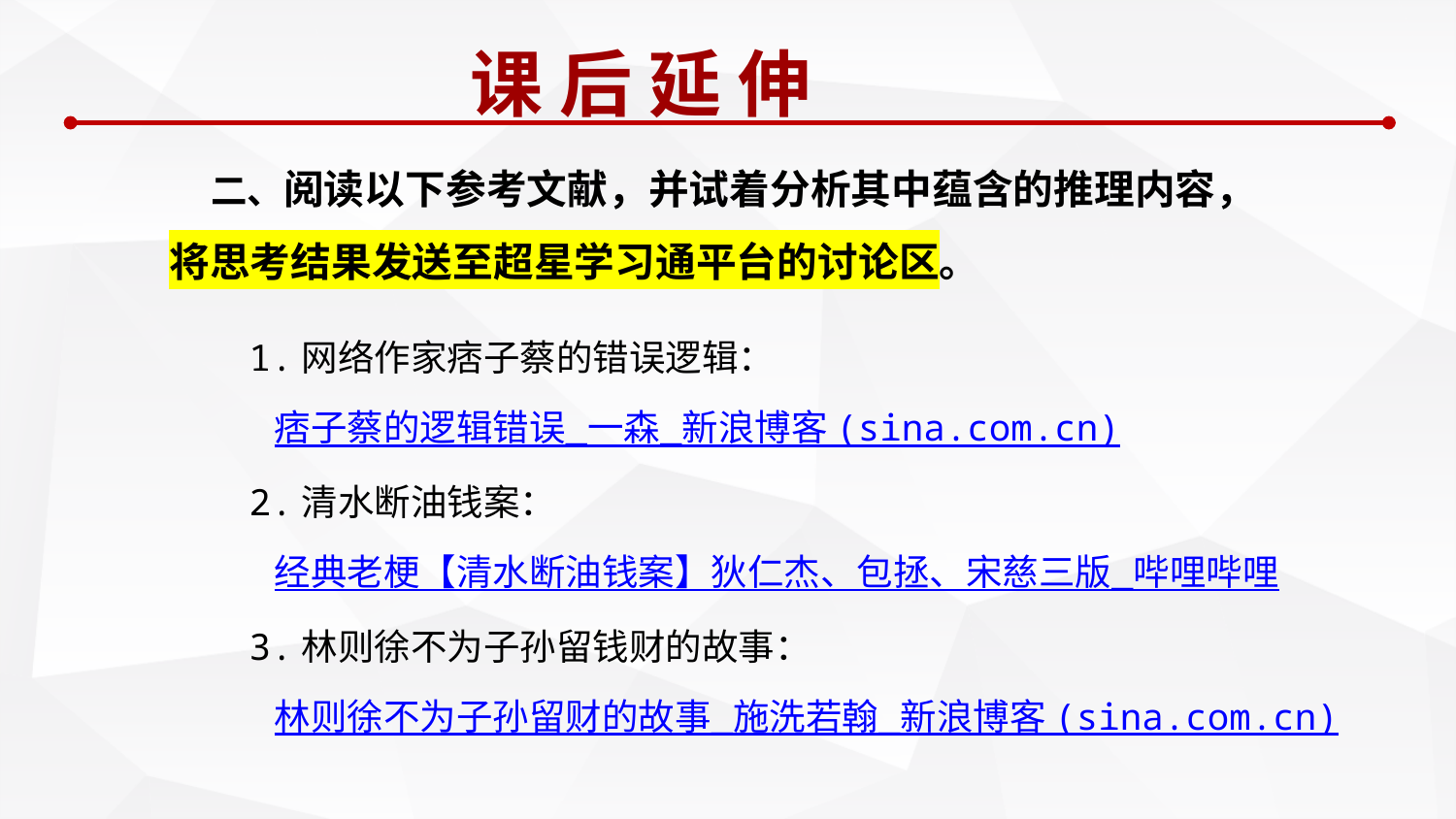

课 后 延 伸
    二、阅读以下参考文献，并试着分析其中蕴含的推理内容，
将思考结果发送至超星学习通平台的讨论区。

1.网络作家痞子蔡的错误逻辑：
  痞子蔡的逻辑错误_一森_新浪博客 (sina.com.cn)
2.清水断油钱案：
  经典老梗【清水断油钱案】狄仁杰、包拯、宋慈三版_哔哩哔哩
3.林则徐不为子孙留钱财的故事：
  林则徐不为子孙留财的故事_施洗若翰_新浪博客 (sina.com.cn)